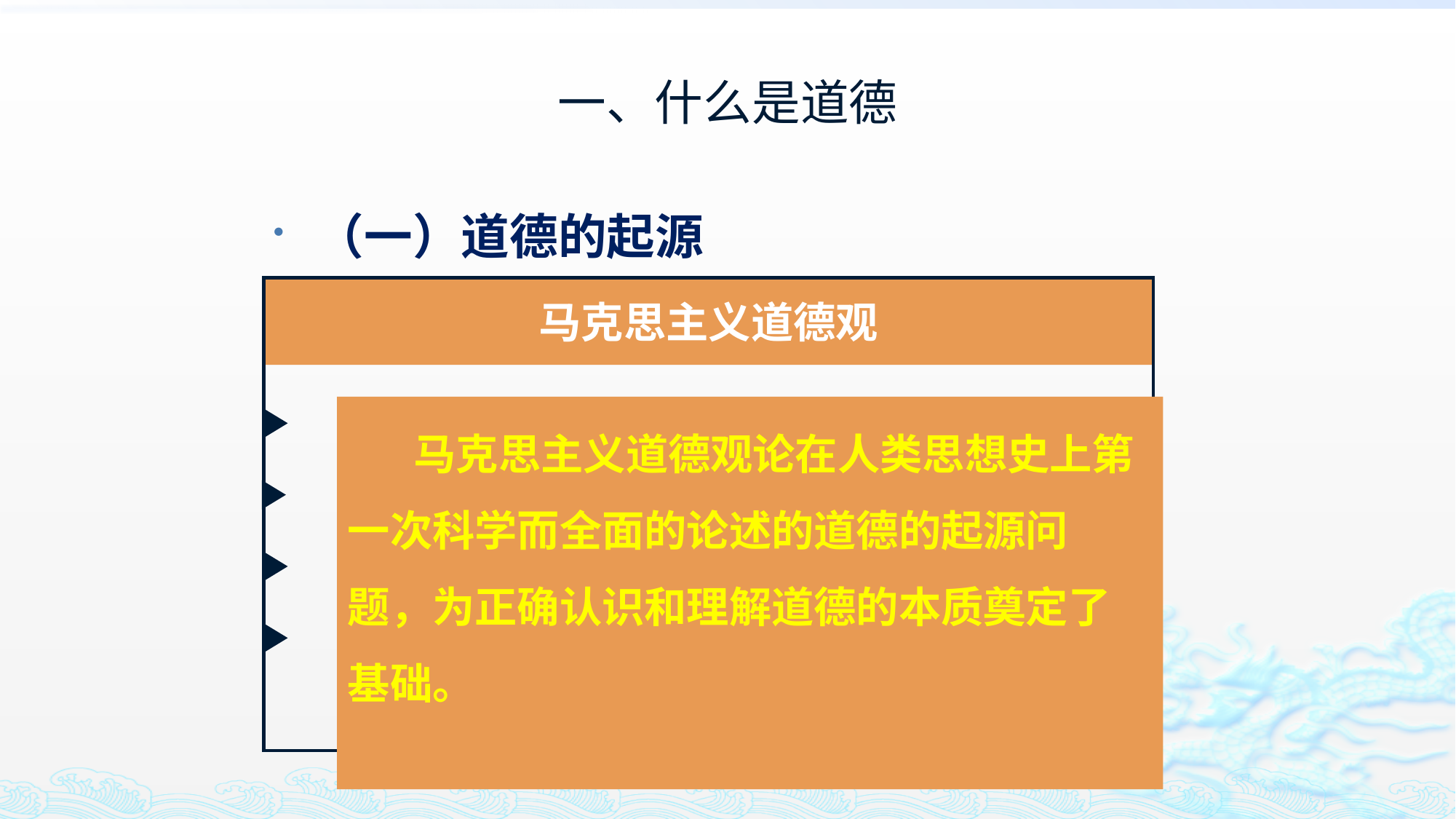

# 一、什么是道德
（一）道德的起源

马克思主义道德观

       马克思主义道德观论在人类思想史上第一次科学而全面的论述的道德的起源问题，为正确认识和理解道德的本质奠定了基础。

www.themegallery.com